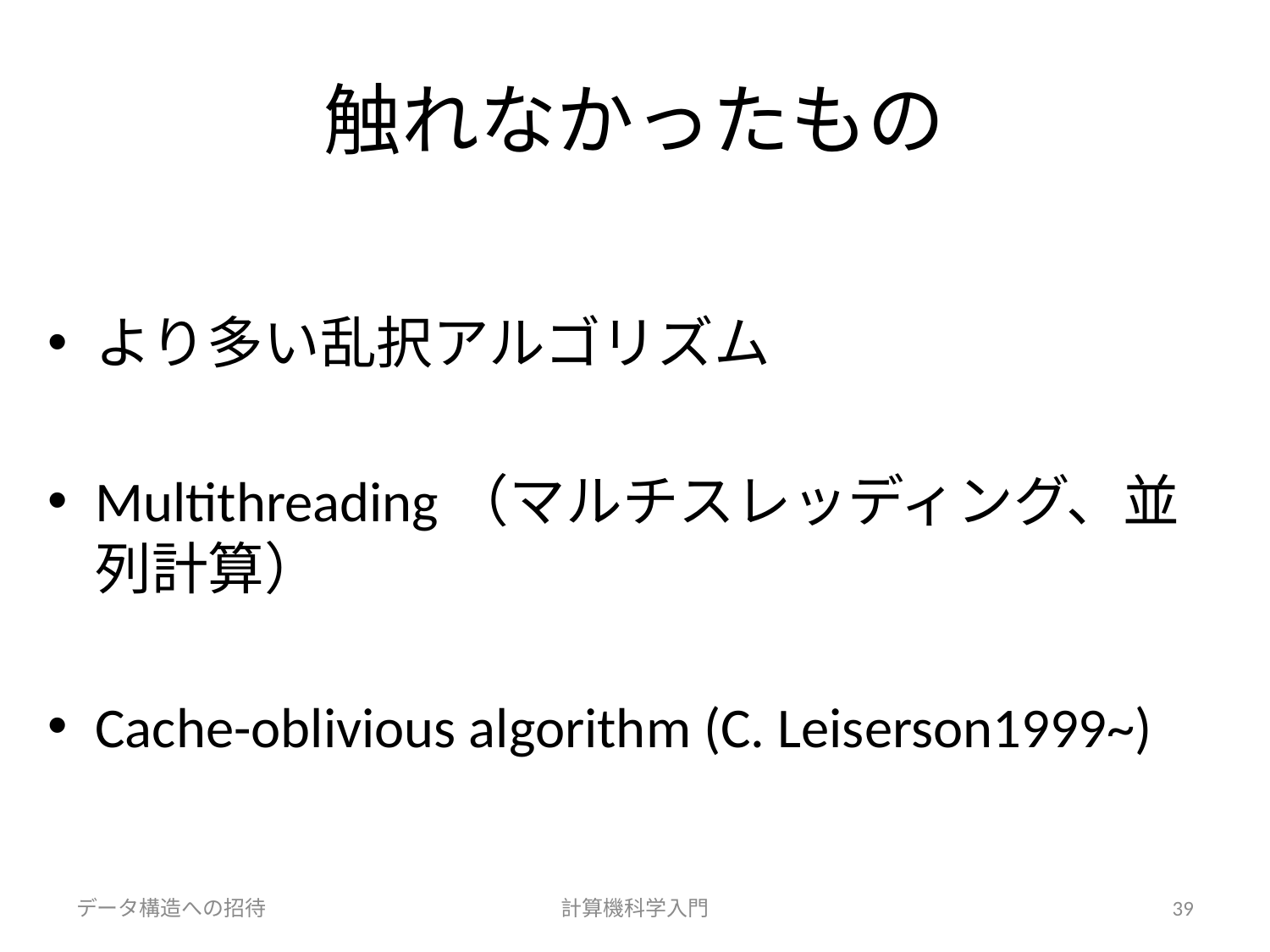

# 触れなかったもの

より多い乱択アルゴリズム

Multithreading（マルチスレッディング、並列計算）

Cache-oblivious algorithm (C. Leiserson1999~)

データ構造への招待
計算機科学入門
39